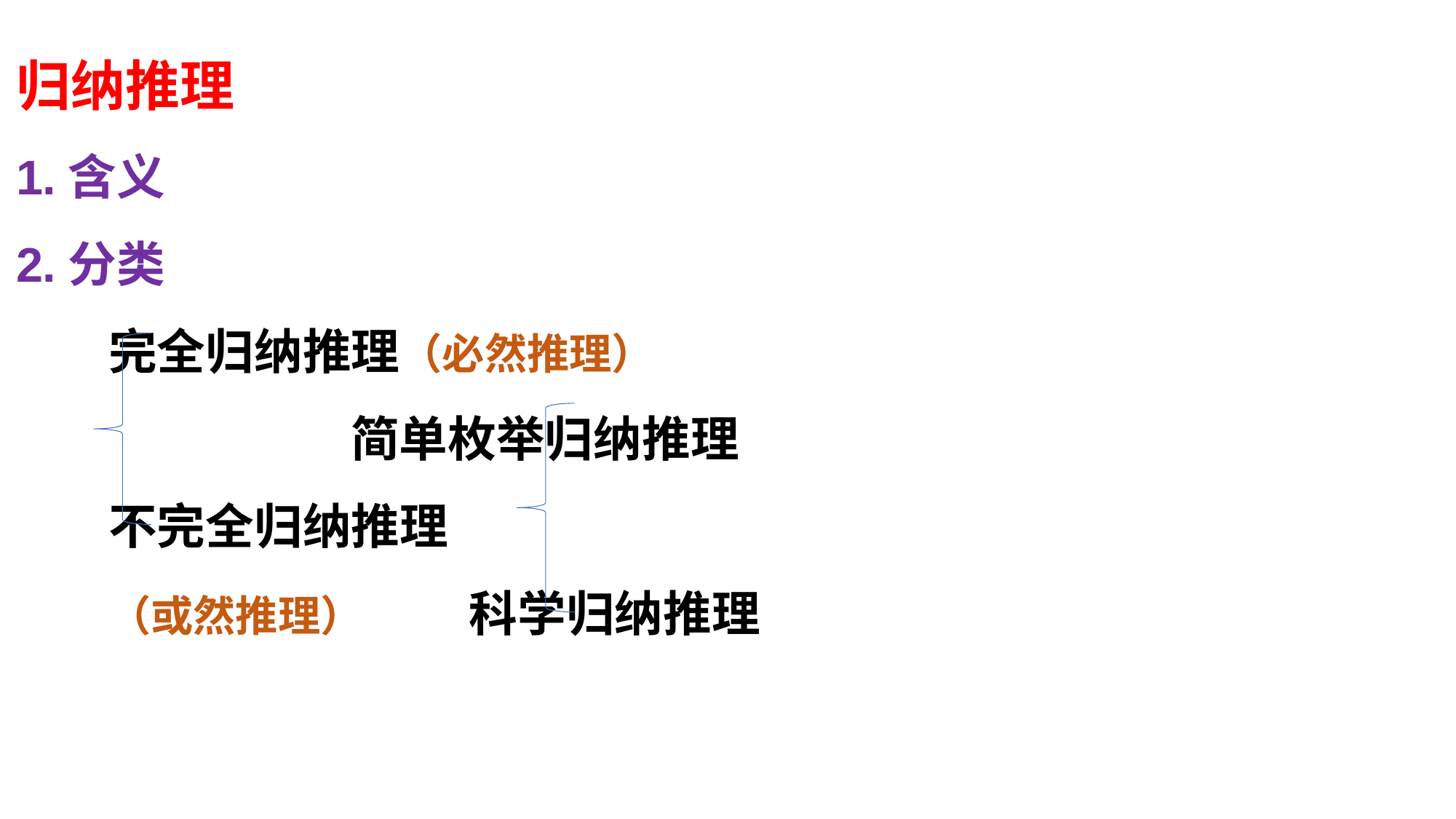

归纳推理
1.含义
2.分类
      完全归纳推理（必然推理）
                        简单枚举归纳推理
      不完全归纳推理
      （或然推理）         科学归纳推理